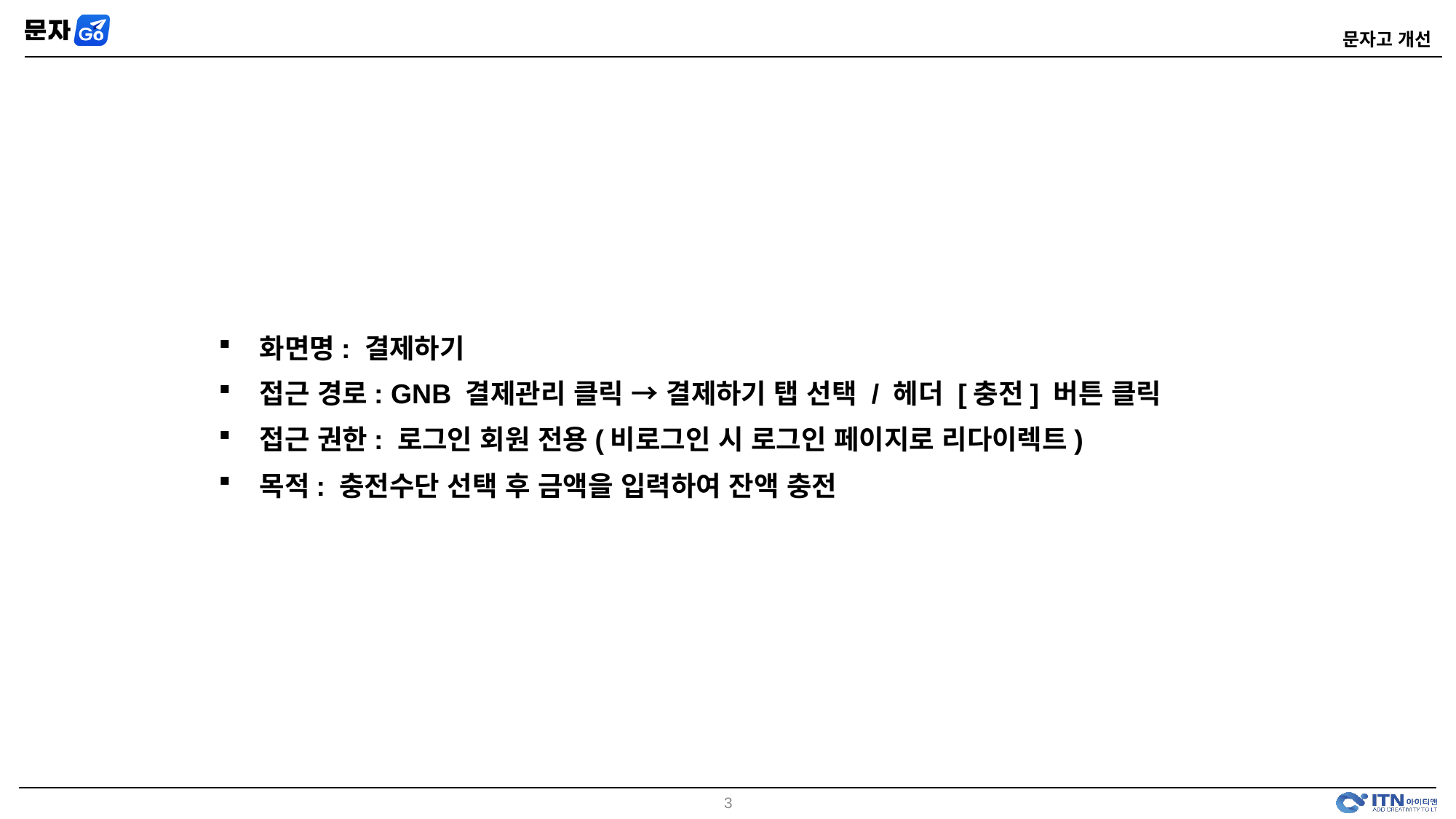

화면명: 결제하기
접근 경로: GNB 결제관리 클릭 → 결제하기 탭 선택 / 헤더 [충전] 버튼 클릭
접근 권한: 로그인 회원 전용(비로그인 시 로그인 페이지로 리다이렉트)
목적: 충전수단 선택 후 금액을 입력하여 잔액 충전
3